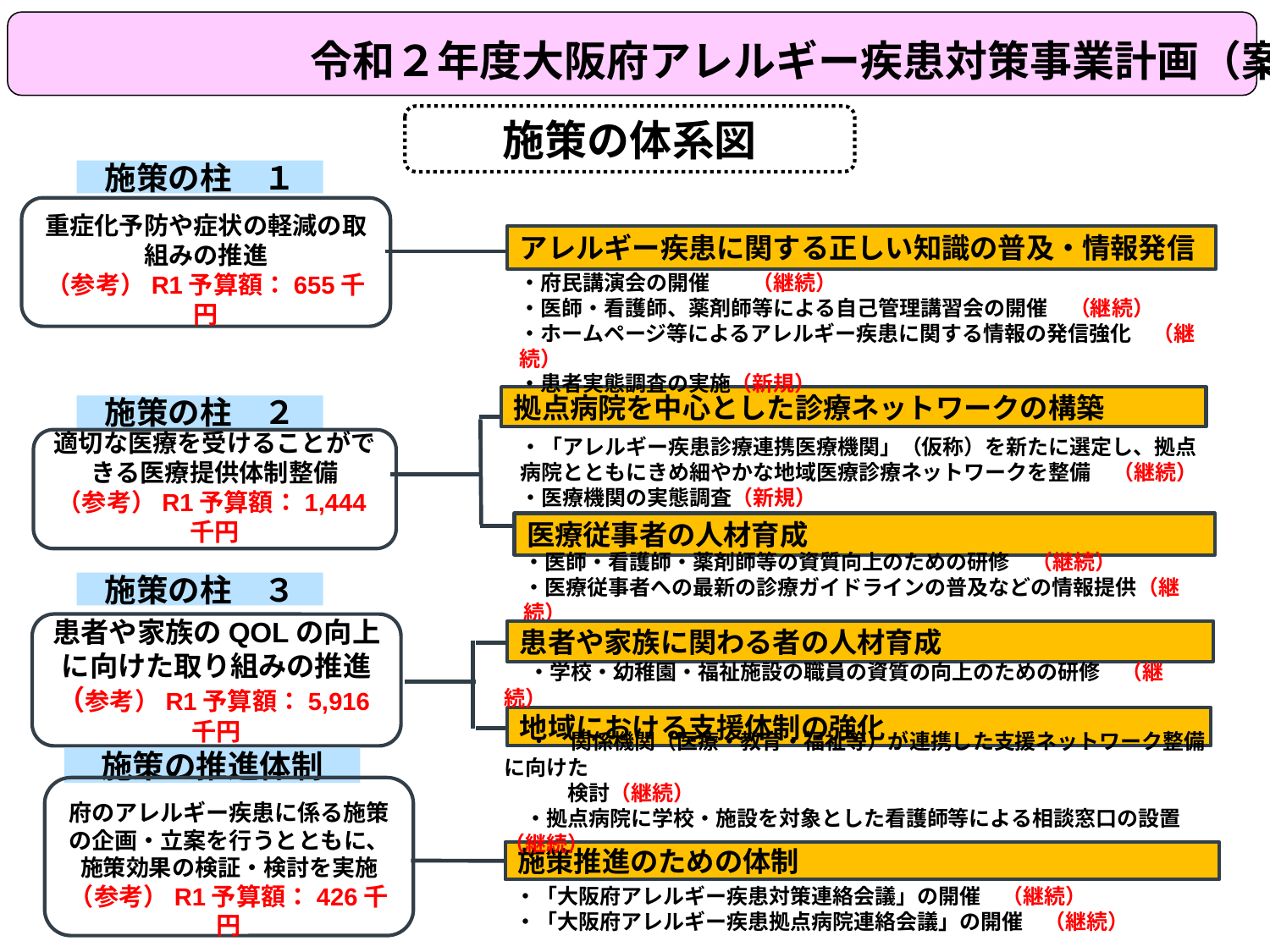

令和２年度大阪府アレルギー疾患対策事業計画（案）
施策の体系図
施策の柱　１
重症化予防や症状の軽減の取組みの推進
（参考）R1予算額：655千円
アレルギー疾患に関する正しい知識の普及・情報発信
・府民講演会の開催　　（継続）
・医師・看護師、薬剤師等による自己管理講習会の開催　（継続）
・ホームページ等によるアレルギー疾患に関する情報の発信強化　（継続）
・患者実態調査の実施（新規）
拠点病院を中心とした診療ネットワークの構築
施策の柱　２

適切な医療を受けることができる医療提供体制整備
（参考）R1予算額：1,444千円

・「アレルギー疾患診療連携医療機関」（仮称）を新たに選定し、拠点病院とともにきめ細やかな地域医療診療ネットワークを整備　（継続）
・医療機関の実態調査（新規）
医療従事者の人材育成
・医師・看護師・薬剤師等の資質向上のための研修　（継続）
・医療従事者への最新の診療ガイドラインの普及などの情報提供（継続）
施策の柱　３
患者や家族のQOLの向上に向けた取り組みの推進
（参考）R1予算額：5,916千円
患者や家族に関わる者の人材育成
地域における支援体制の強化
　・学校・幼稚園・福祉施設の職員の資質の向上のための研修　（継続）
　・　関係機関（医療・教育・福祉等）が連携した支援ネットワーク整備に向けた
　　　検討（継続）
　・拠点病院に学校・施設を対象とした看護師等による相談窓口の設置（継続）
施策の推進体制

府のアレルギー疾患に係る施策の企画・立案を行うとともに、施策効果の検証・検討を実施
（参考）R1予算額：426千円

施策推進のための体制
・「大阪府アレルギー疾患対策連絡会議」の開催　（継続）
・「大阪府アレルギー疾患拠点病院連絡会議」の開催　（継続）